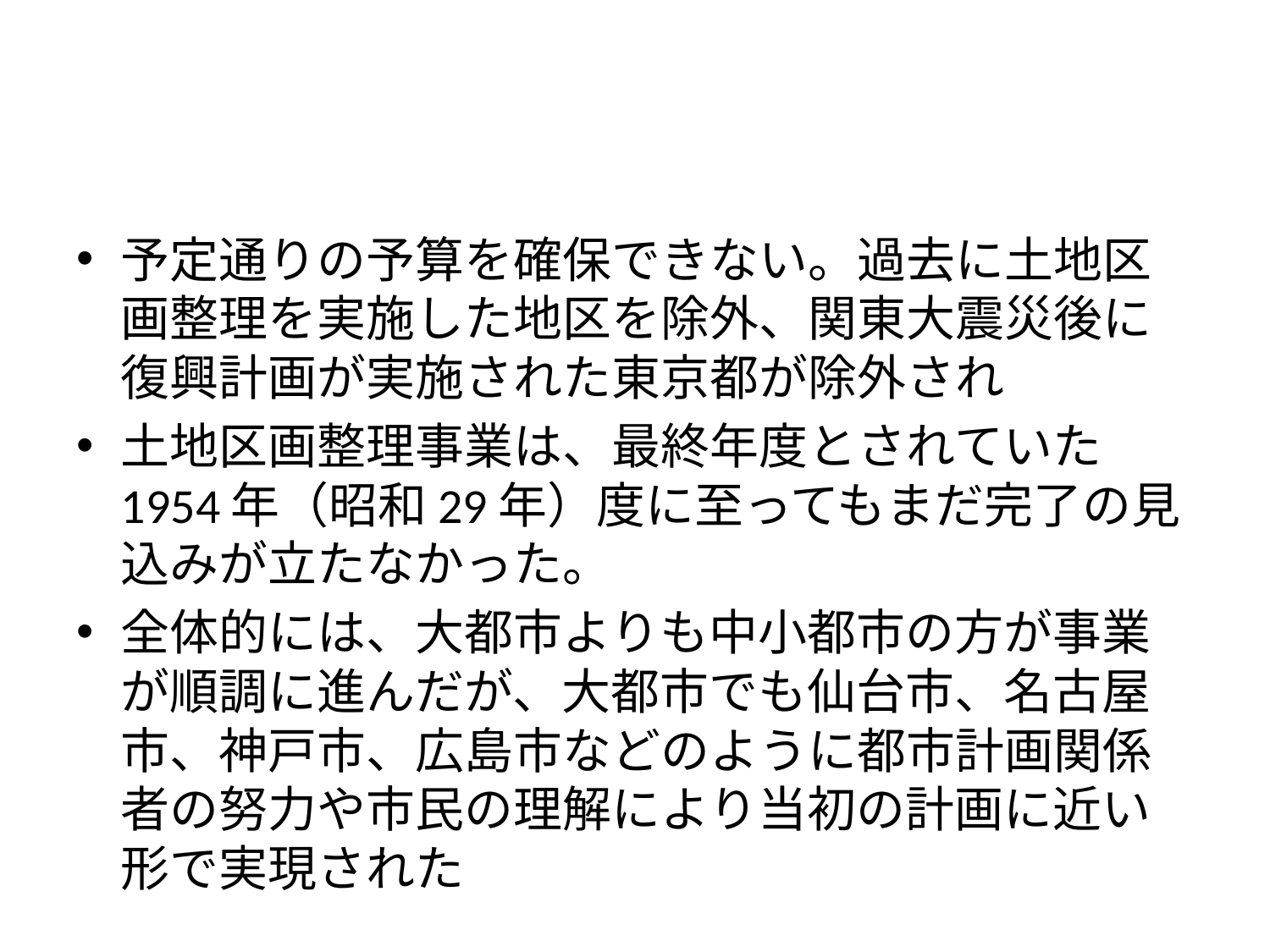

#
予定通りの予算を確保できない。過去に土地区画整理を実施した地区を除外、関東大震災後に復興計画が実施された東京都が除外され
土地区画整理事業は、最終年度とされていた1954年（昭和29年）度に至ってもまだ完了の見込みが立たなかった。
全体的には、大都市よりも中小都市の方が事業が順調に進んだが、大都市でも仙台市、名古屋市、神戸市、広島市などのように都市計画関係者の努力や市民の理解により当初の計画に近い形で実現された